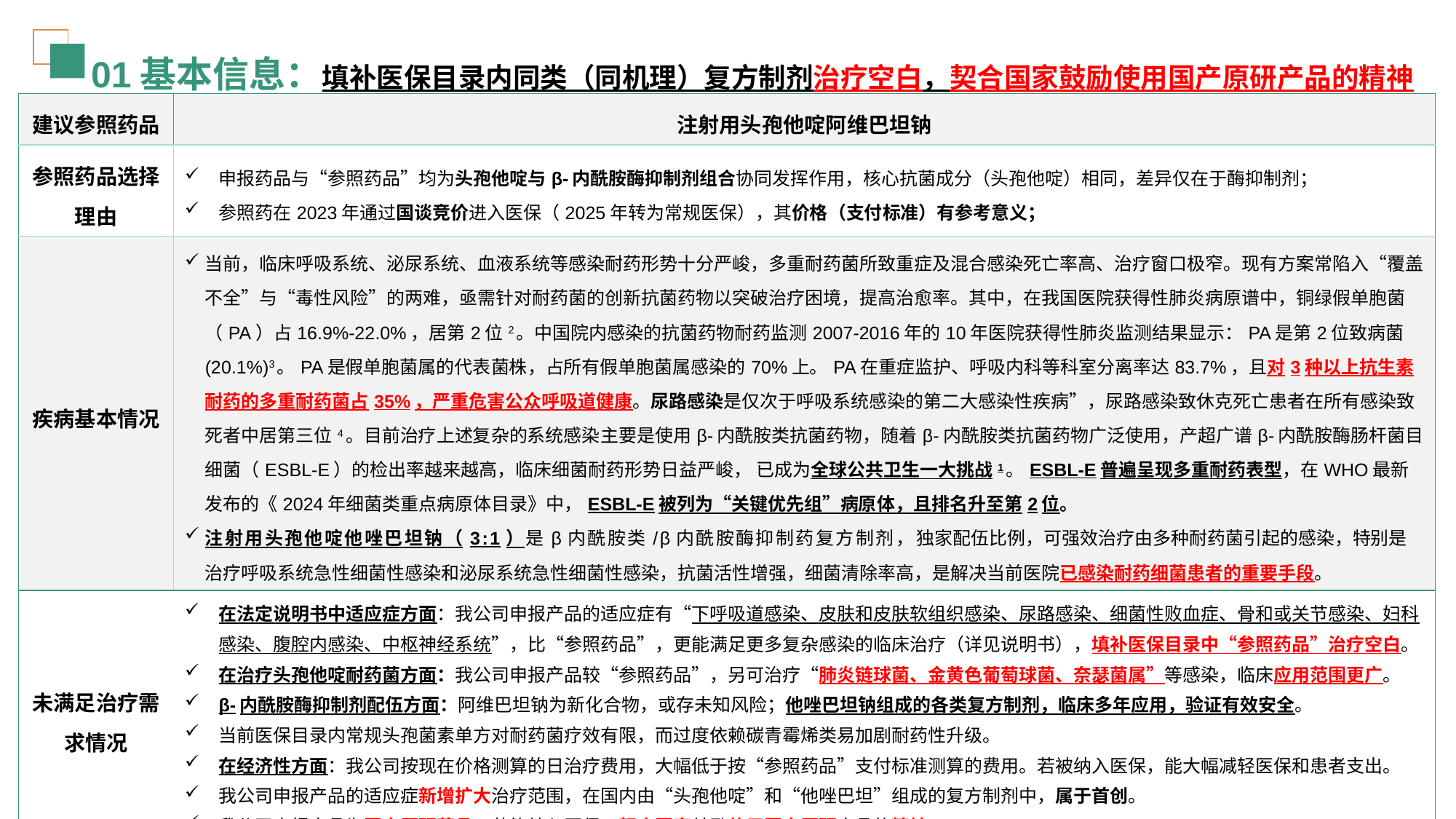

# 01基本信息：填补医保目录内同类（同机理）复方制剂治疗空白，契合国家鼓励使用国产原研产品的精神
| 建议参照药品 | 注射用头孢他啶阿维巴坦钠 |
| --- | --- |
| 参照药品选择理由 | 申报药品与“参照药品”均为头孢他啶与β-内酰胺酶抑制剂组合协同发挥作用，核心抗菌成分（头孢他啶）相同，差异仅在于酶抑制剂； 参照药在2023年通过国谈竞价进入医保（2025年转为常规医保），其价格（支付标准）有参考意义； |
| 疾病基本情况 | 当前，临床呼吸系统、泌尿系统、血液系统等感染耐药形势十分严峻，多重耐药菌所致重症及混合感染死亡率高、治疗窗口极窄。现有方案常陷入“覆盖不全”与“毒性风险”的两难，亟需针对耐药菌的创新抗菌药物以突破治疗困境，提高治愈率。其中，在我国医院获得性肺炎病原谱中，铜绿假单胞菌（PA）占16.9%-22.0%，居第2位2。中国院内感染的抗菌药物耐药监测2007-2016年的10年医院获得性肺炎监测结果显示：PA是第2位致病菌(20.1%)3。PA是假单胞菌属的代表菌株，占所有假单胞菌属感染的70%上。PA在重症监护、呼吸内科等科室分离率达83.7%，且对3种以上抗生素耐药的多重耐药菌占35%，严重危害公众呼吸道健康。尿路感染是仅次于呼吸系统感染的第二大感染性疾病”，尿路感染致休克死亡患者在所有感染致死者中居第三位4。目前治疗上述复杂的系统感染主要是使用β-内酰胺类抗菌药物，随着β-内酰胺类抗菌药物广泛使用，产超广谱β-内酰胺酶肠杆菌目细菌（ESBL-E）的检出率越来越高，临床细菌耐药形势日益严峻， 已成为全球公共卫生一大挑战1。ESBL-E普遍呈现多重耐药表型，在WHO最新发布的《2024年细菌类重点病原体目录》中，ESBL-E被列为“关键优先组”病原体，且排名升至第2位。 注射用头孢他啶他唑巴坦钠（3:1）是β内酰胺类/β内酰胺酶抑制药复方制剂，独家配伍比例，可强效治疗由多种耐药菌引起的感染，特别是治疗呼吸系统急性细菌性感染和泌尿系统急性细菌性感染，抗菌活性增强，细菌清除率高，是解决当前医院已感染耐药细菌患者的重要手段。 |
| 未满足治疗需求情况 | 在法定说明书中适应症方面：我公司申报产品的适应症有“下呼吸道感染、皮肤和皮肤软组织感染、尿路感染、细菌性败血症、骨和或关节感染、妇科感染、腹腔内感染、中枢神经系统”，比“参照药品”，更能满足更多复杂感染的临床治疗（详见说明书），填补医保目录中“参照药品”治疗空白。 在治疗头孢他啶耐药菌方面：我公司申报产品较“参照药品”，另可治疗“肺炎链球菌、金黄色葡萄球菌、奈瑟菌属”等感染，临床应用范围更广。 β-内酰胺酶抑制剂配伍方面：阿维巴坦钠为新化合物，或存未知风险；他唑巴坦钠组成的各类复方制剂，临床多年应用，验证有效安全。 当前医保目录内常规头孢菌素单方对耐药菌疗效有限，而过度依赖碳青霉烯类易加剧耐药性升级。 在经济性方面：我公司按现在价格测算的日治疗费用，大幅低于按“参照药品”支付标准测算的费用。若被纳入医保，能大幅减轻医保和患者支出。 我公司申报产品的适应症新增扩大治疗范围，在国内由“头孢他啶”和“他唑巴坦”组成的复方制剂中，属于首创。 我公司申报产品为国产原研药品，若能纳入医保，契合国家鼓励使用国产原研产品的精神。 |
1.周华, 李光辉, 陈佰义, 等.  中国产超广谱β-内酰胺酶肠杆菌科细菌感染应对策略专家共识 [J] . 中华医学杂志, 2014, 94(24) : 1847-1856. DOI: 10.3760/cma.j.issn.0376-2491.2014.24.003.
2.中华医学会呼吸病学分会感染学组. 中国成人医院获得性肺炎与呼吸机相关性肺炎诊断和治疗指南(2018年版)[J].中华结核和呼吸杂志 , 2018, 41(4): 255280. DOI:10.3760/cma.j.issn.1001-0939.2018.04006.
3.中华医学会呼吸病学分会感染学组.中国铜绿假单胞菌下呼吸道感染诊治专家共识（2022年版）[J].中华结核和呼吸杂志,2022,45(8):739-752.DOI:10.3760/cma.j.cn112147-20220407-00290.
4.暴婧,洪丽萍,刘新民,等.注射用头孢他啶他唑巴坦钠（3∶1）在呼吸及泌尿系统感染中的多中心随机对照临床试验[J].中国临床药理学杂志,2021,37(22):3019-3023.DOI:10.13699/j.cnki.100168-21.2021.22.001.